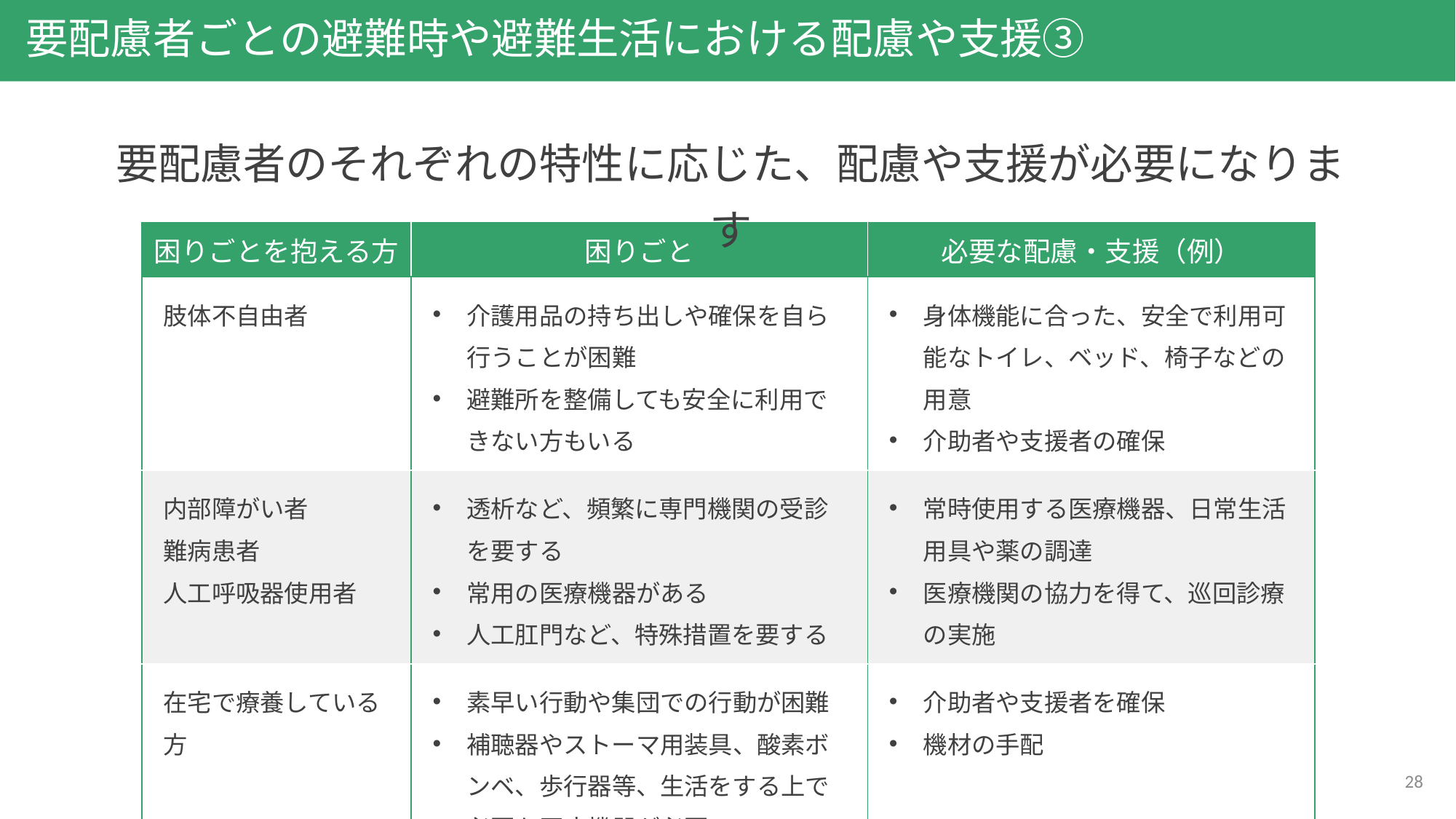

要配慮者ごとの避難時や避難生活における配慮や支援③
要配慮者のそれぞれの特性に応じた、配慮や支援が必要になります
| 困りごとを抱える方 | 困りごと | 必要な配慮・支援（例） |
| --- | --- | --- |
| 肢体不自由者 | 介護用品の持ち出しや確保を自ら行うことが困難 避難所を整備しても安全に利用できない方もいる | 身体機能に合った、安全で利用可能なトイレ、ベッド、椅子などの用意 介助者や支援者の確保 |
| 内部障がい者 難病患者 人工呼吸器使用者 | 透析など、頻繁に専門機関の受診を要する 常用の医療機器がある 人工肛門など、特殊措置を要する | 常時使用する医療機器、日常生活用具や薬の調達 医療機関の協力を得て、巡回診療の実施 |
| 在宅で療養している方 | 素早い行動や集団での行動が困難 補聴器やストーマ用装具、酸素ボンベ、歩行器等、生活をする上で必要な医療機器が必要 | 介助者や支援者を確保 機材の手配 |
28